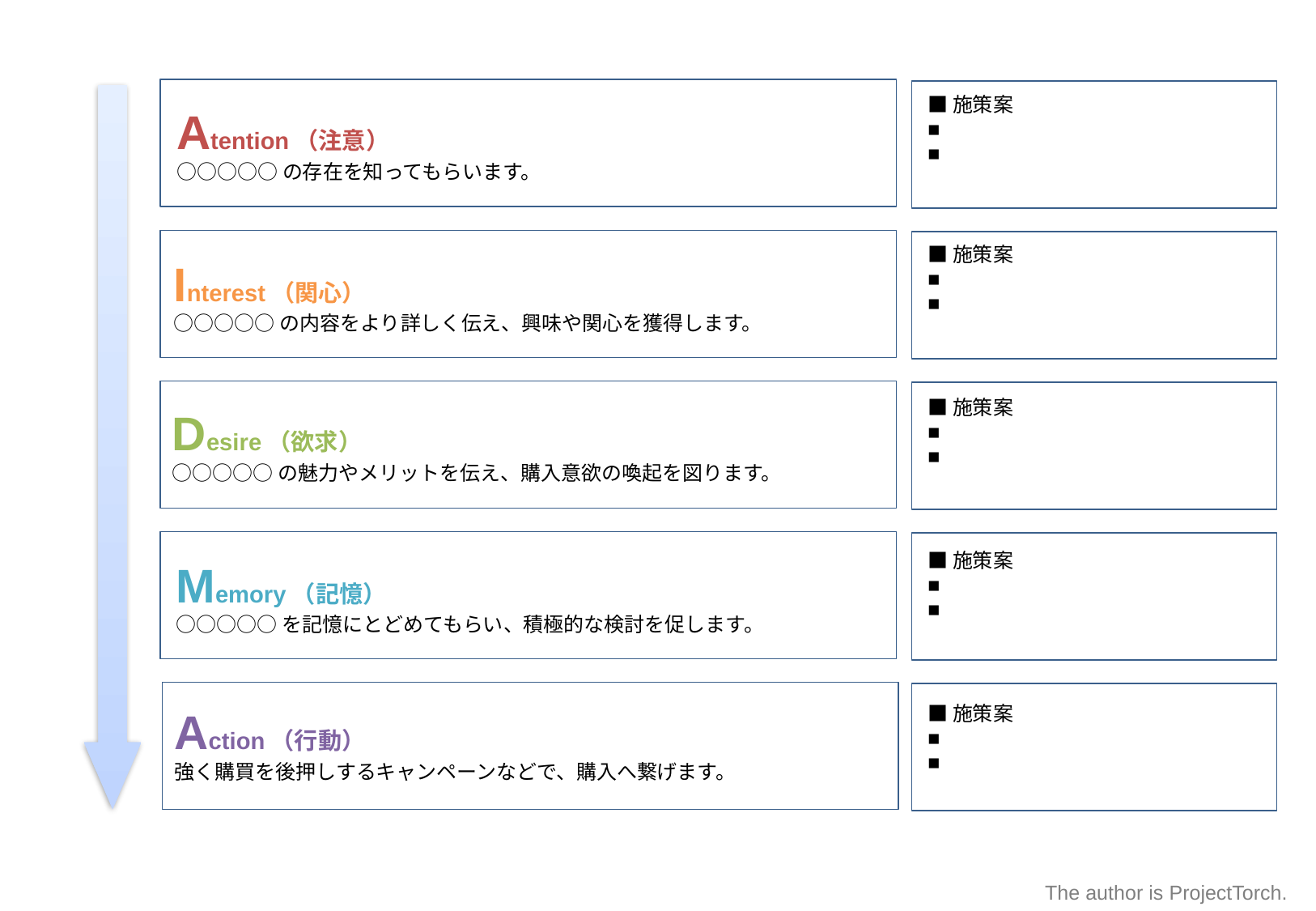

■施策案
■
■
Atention（注意）
○○○○○の存在を知ってもらいます。

■施策案
■
■
Interest（関心）
○○○○○の内容をより詳しく伝え、興味や関心を獲得します。

■施策案
■
■
Desire（欲求）
○○○○○の魅力やメリットを伝え、購入意欲の喚起を図ります。

■施策案
■
■
Memory（記憶）
○○○○○を記憶にとどめてもらい、積極的な検討を促します。

■施策案
■
■
Action（行動）
強く購買を後押しするキャンペーンなどで、購入へ繋げます。